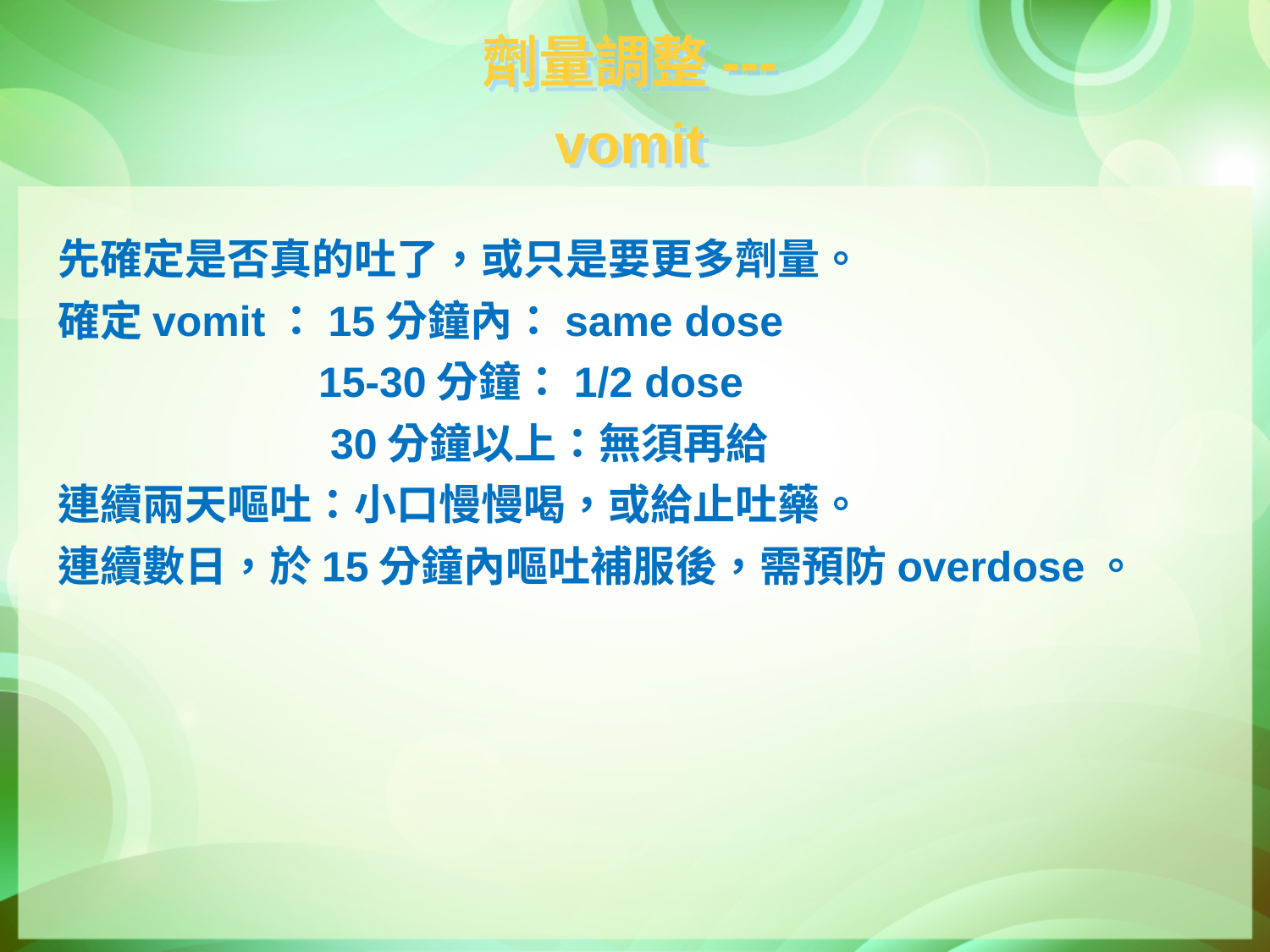

劑量調整--- vomit
先確定是否真的吐了，或只是要更多劑量。
確定vomit：15分鐘內：same dose
                      15-30分鐘：1/2 dose
                       30分鐘以上：無須再給
連續兩天嘔吐：小口慢慢喝，或給止吐藥。
連續數日，於15分鐘內嘔吐補服後，需預防overdose。